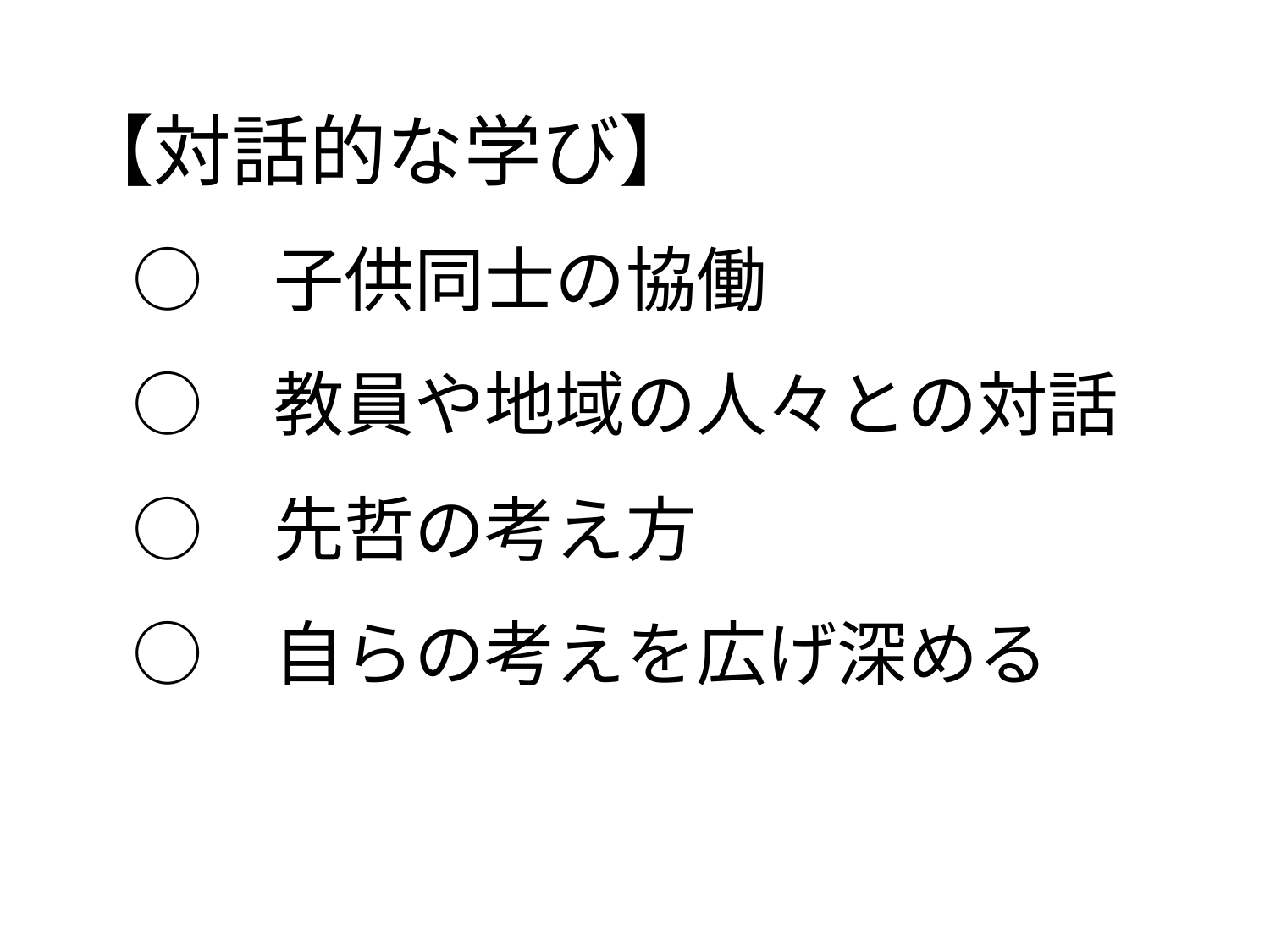

【対話的な学び】

　○　子供同士の協働

　○　教員や地域の人々との対話

　○　先哲の考え方

　○　自らの考えを広げ深める